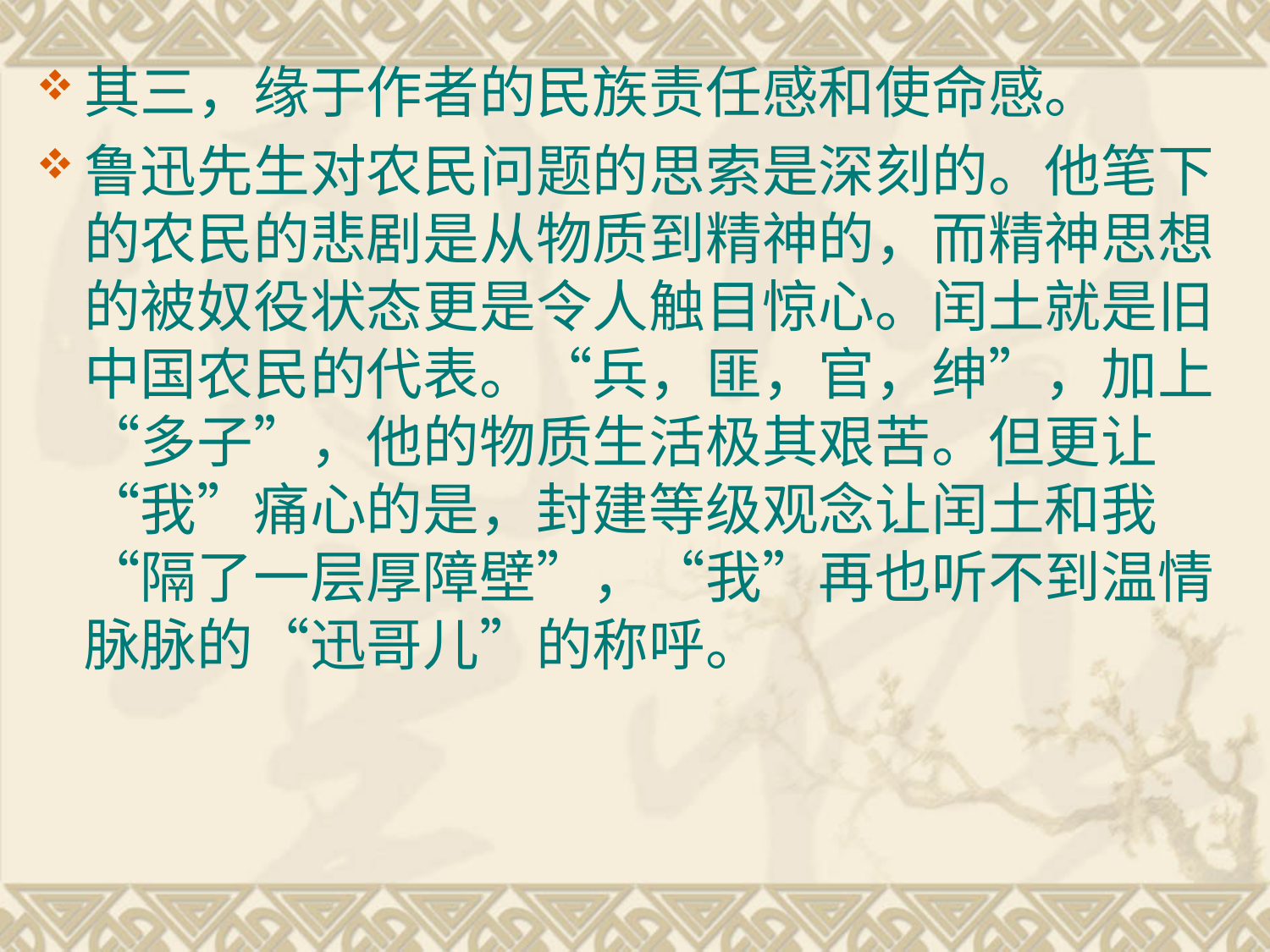

其三，缘于作者的民族责任感和使命感。
鲁迅先生对农民问题的思索是深刻的。他笔下的农民的悲剧是从物质到精神的，而精神思想的被奴役状态更是令人触目惊心。闰土就是旧中国农民的代表。“兵，匪，官，绅”，加上“多子”，他的物质生活极其艰苦。但更让“我”痛心的是，封建等级观念让闰土和我“隔了一层厚障壁”，“我”再也听不到温情脉脉的“迅哥儿”的称呼。